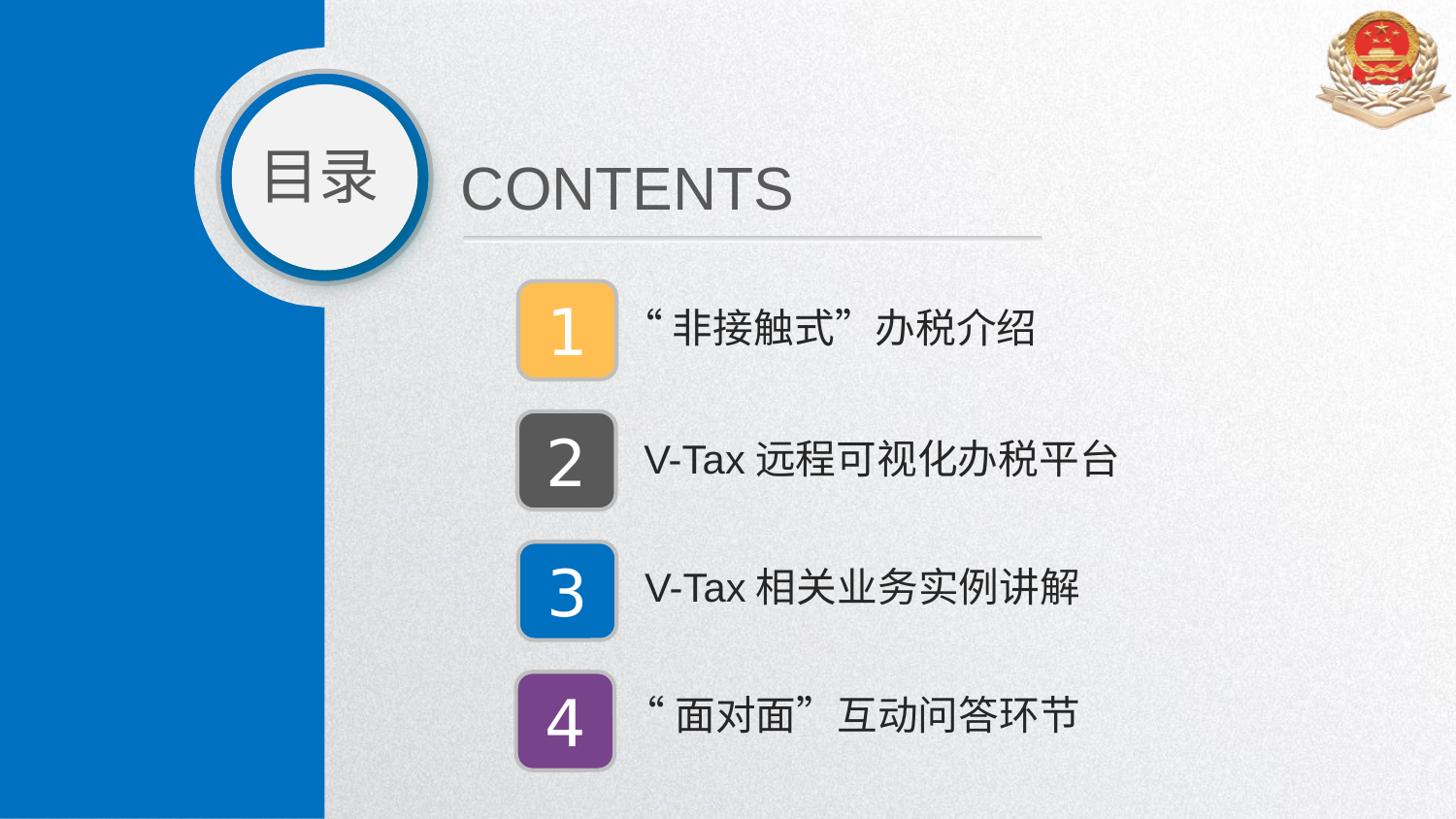

目录
CONTENTS

1
“非接触式”办税介绍
2
V-Tax远程可视化办税平台
3
V-Tax相关业务实例讲解
4
“面对面”互动问答环节